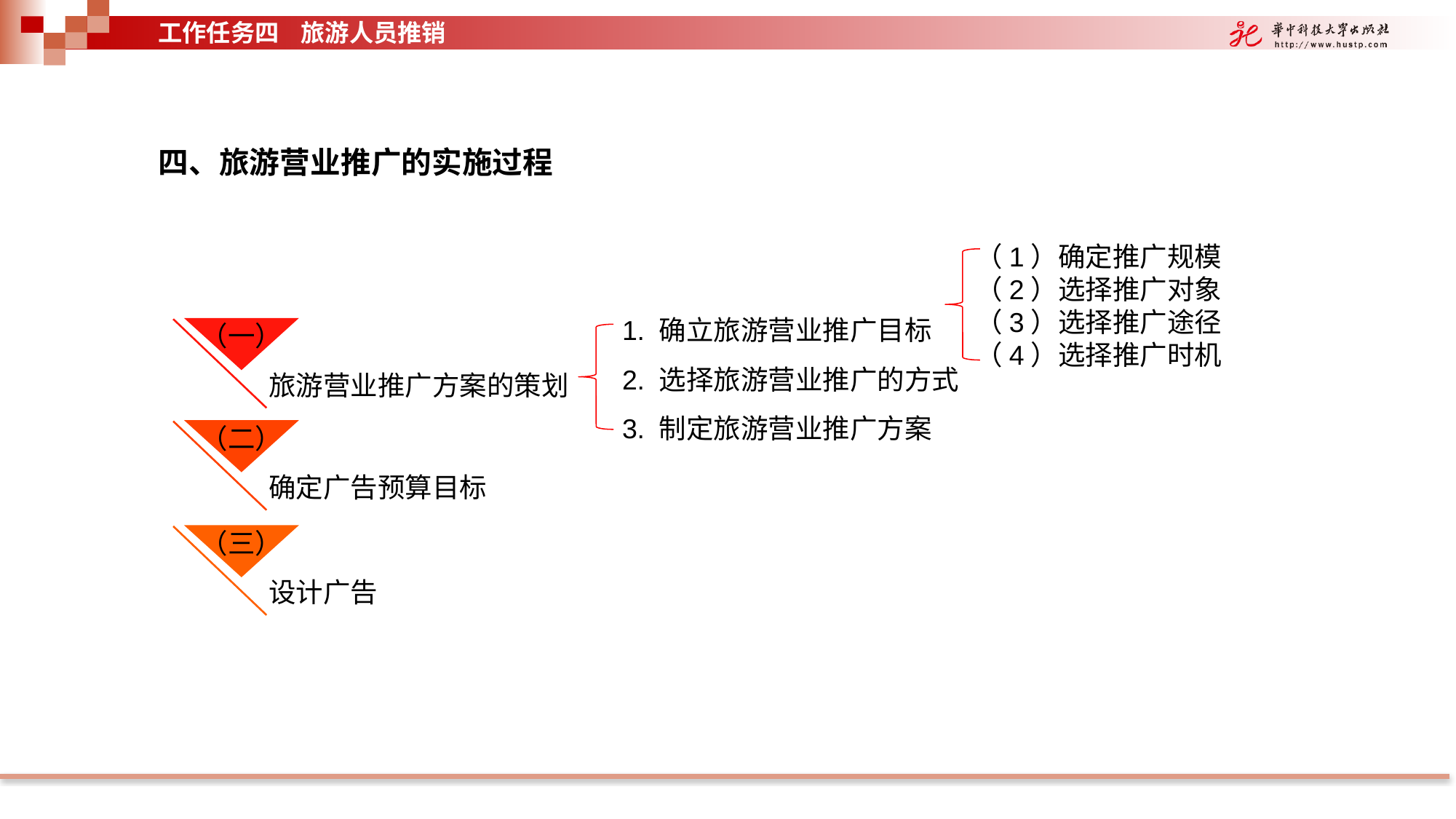

工作任务四    旅游人员推销
四、旅游营业推广的实施过程
（1）确定推广规模
（2）选择推广对象
（3）选择推广途径
（4）选择推广时机

1. 确立旅游营业推广目标
2. 选择旅游营业推广的方式
3. 制定旅游营业推广方案

（一）
旅游营业推广方案的策划
（二）
确定广告预算目标
（三）
设计广告